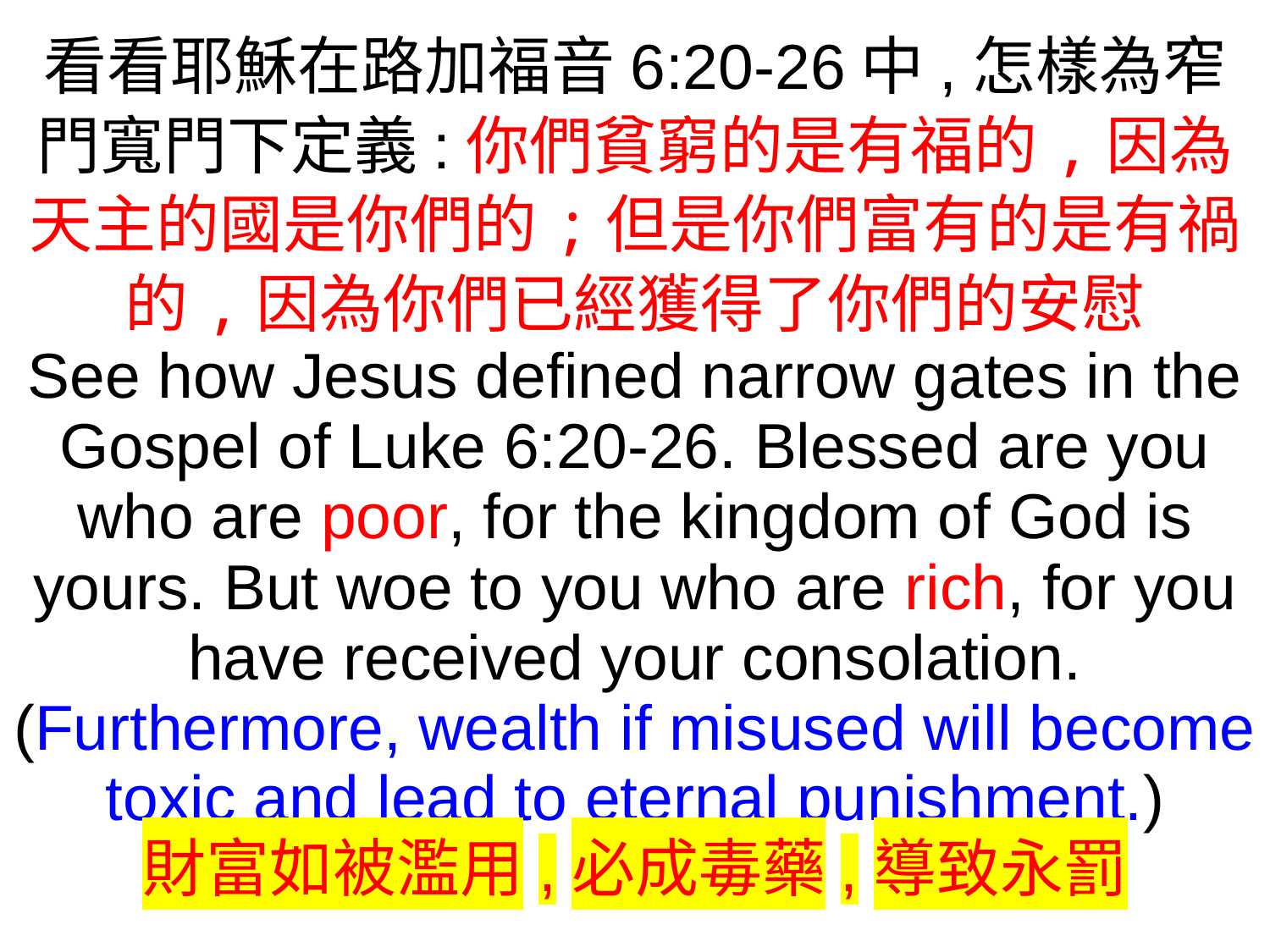

看看耶穌在路加福音6:20-26中,怎樣為窄門寬門下定義:你們貧窮的是有福的,因為天主的國是你們的;但是你們富有的是有禍的,因為你們已經獲得了你們的安慰
See how Jesus defined narrow gates in the Gospel of Luke 6:20-26. Blessed are you who are poor, for the kingdom of God is yours. But woe to you who are rich, for you have received your consolation. (Furthermore, wealth if misused will become toxic and lead to eternal punishment.)
財富如被濫用,必成毒藥,導致永罰